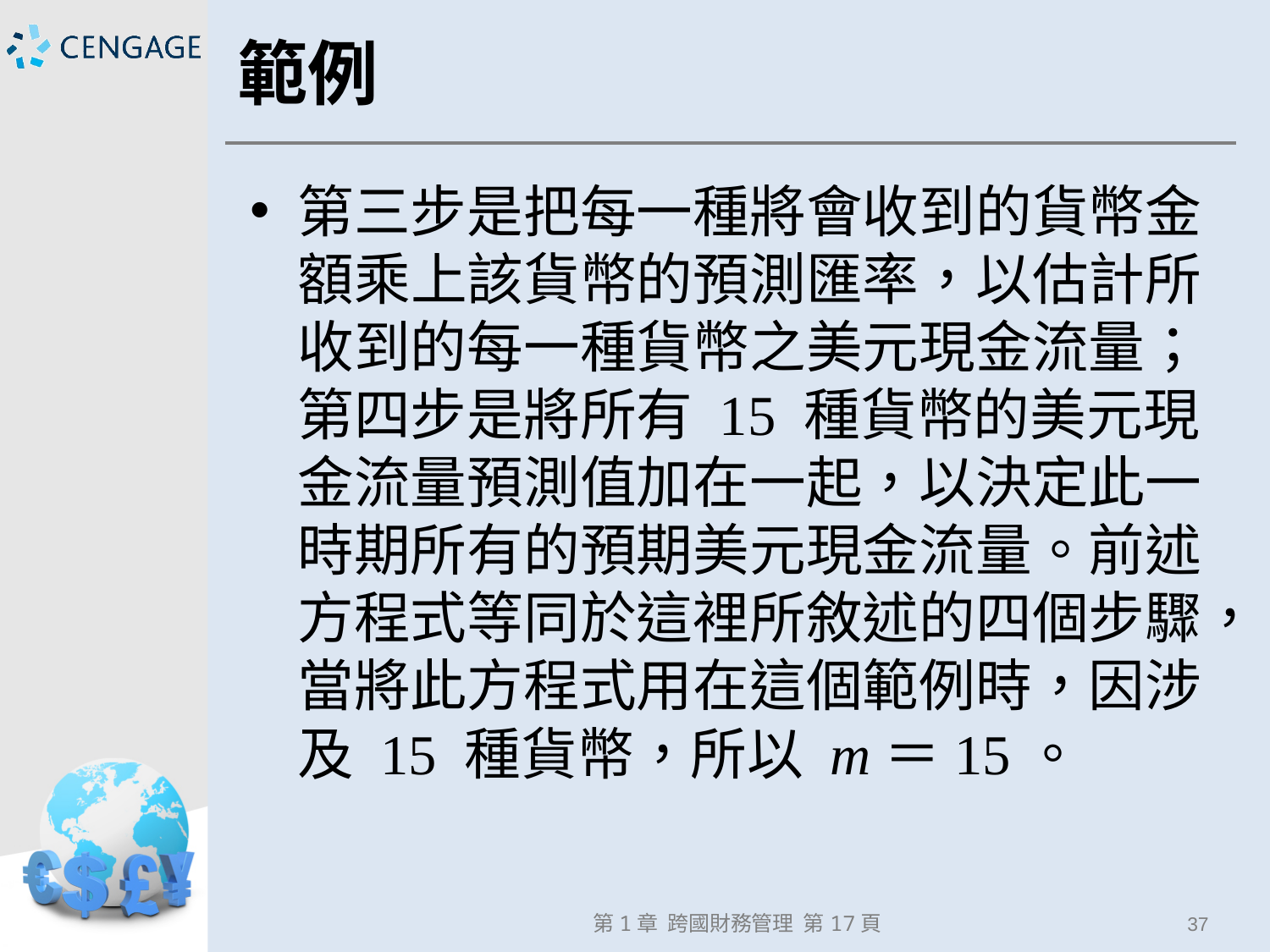

# 範例
第三步是把每一種將會收到的貨幣金額乘上該貨幣的預測匯率，以估計所收到的每一種貨幣之美元現金流量；第四步是將所有 15 種貨幣的美元現金流量預測值加在一起，以決定此一時期所有的預期美元現金流量。前述方程式等同於這裡所敘述的四個步驟，當將此方程式用在這個範例時，因涉及 15 種貨幣，所以 m＝15。
第1章  跨國財務管理  第17頁
37